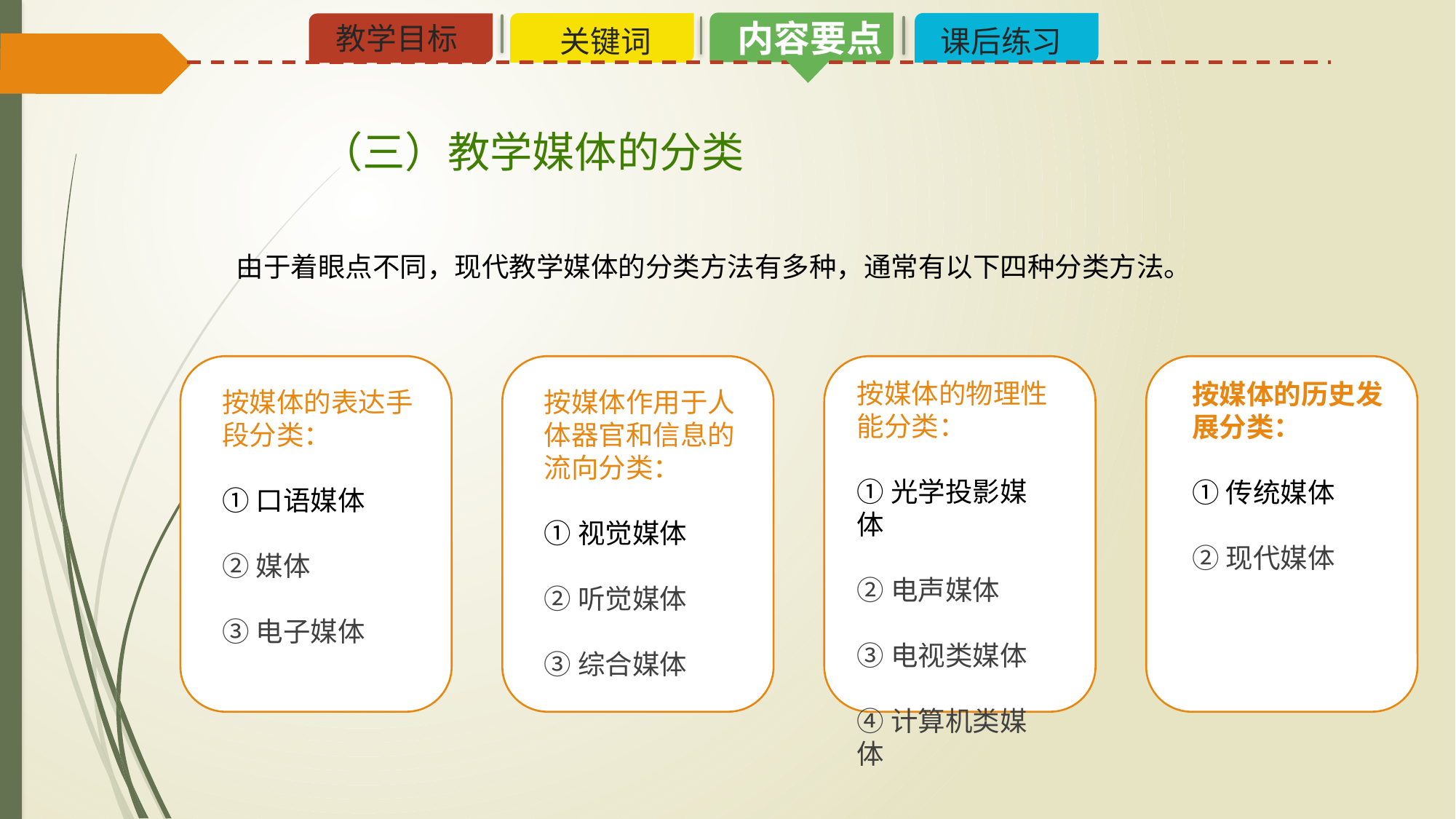

# （三）教学媒体的分类
由于着眼点不同，现代教学媒体的分类方法有多种，通常有以下四种分类方法。

按媒体的表达手段分类：

①口语媒体
②媒体

③电子媒体

按媒体作用于人体器官和信息的流向分类：

①视觉媒体
②听觉媒体

③综合媒体

按媒体的物理性能分类：

①光学投影媒体
②电声媒体

③电视类媒体

④计算机类媒体

按媒体的历史发展分类：

①传统媒体
②现代媒体